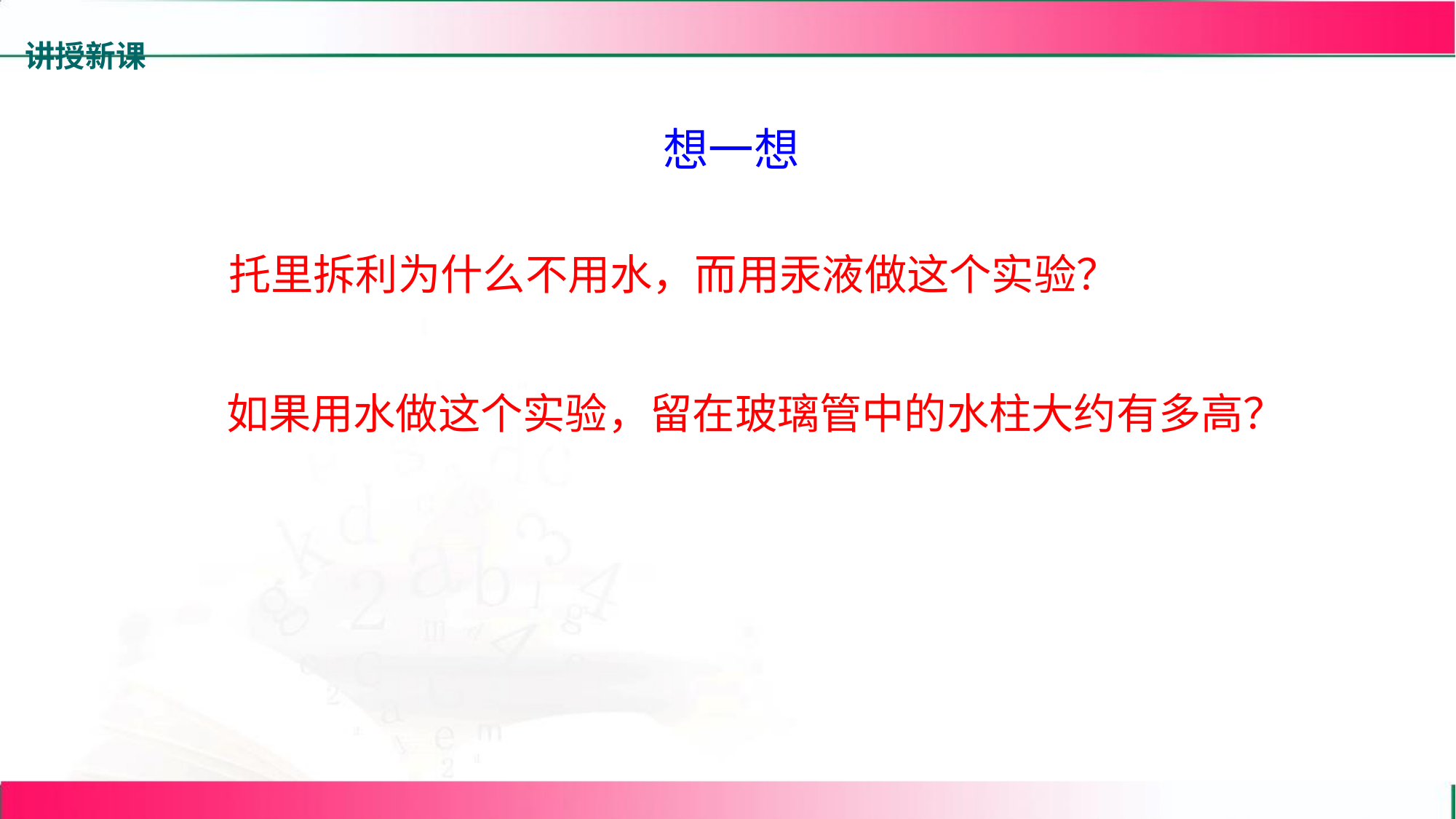

讲授新课
想一想
托里拆利为什么不用水，而用汞液做这个实验？
如果用水做这个实验，留在玻璃管中的水柱大约有多高？